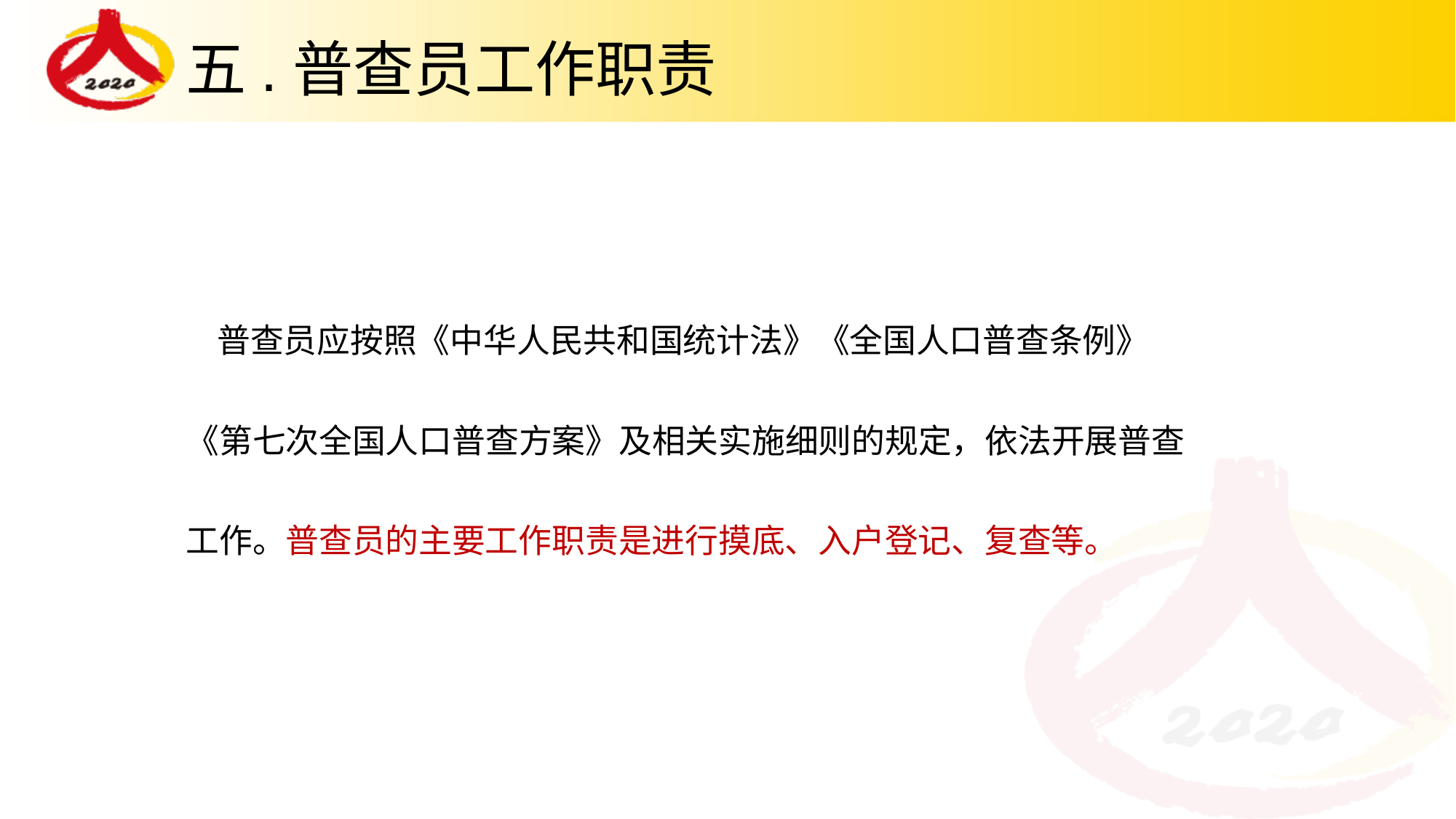

五.普查员工作职责
    普查员应按照《中华人民共和国统计法》《全国人口普查条例》《第七次全国人口普查方案》及相关实施细则的规定，依法开展普查工作。普查员的主要工作职责是进行摸底、入户登记、复查等。
26